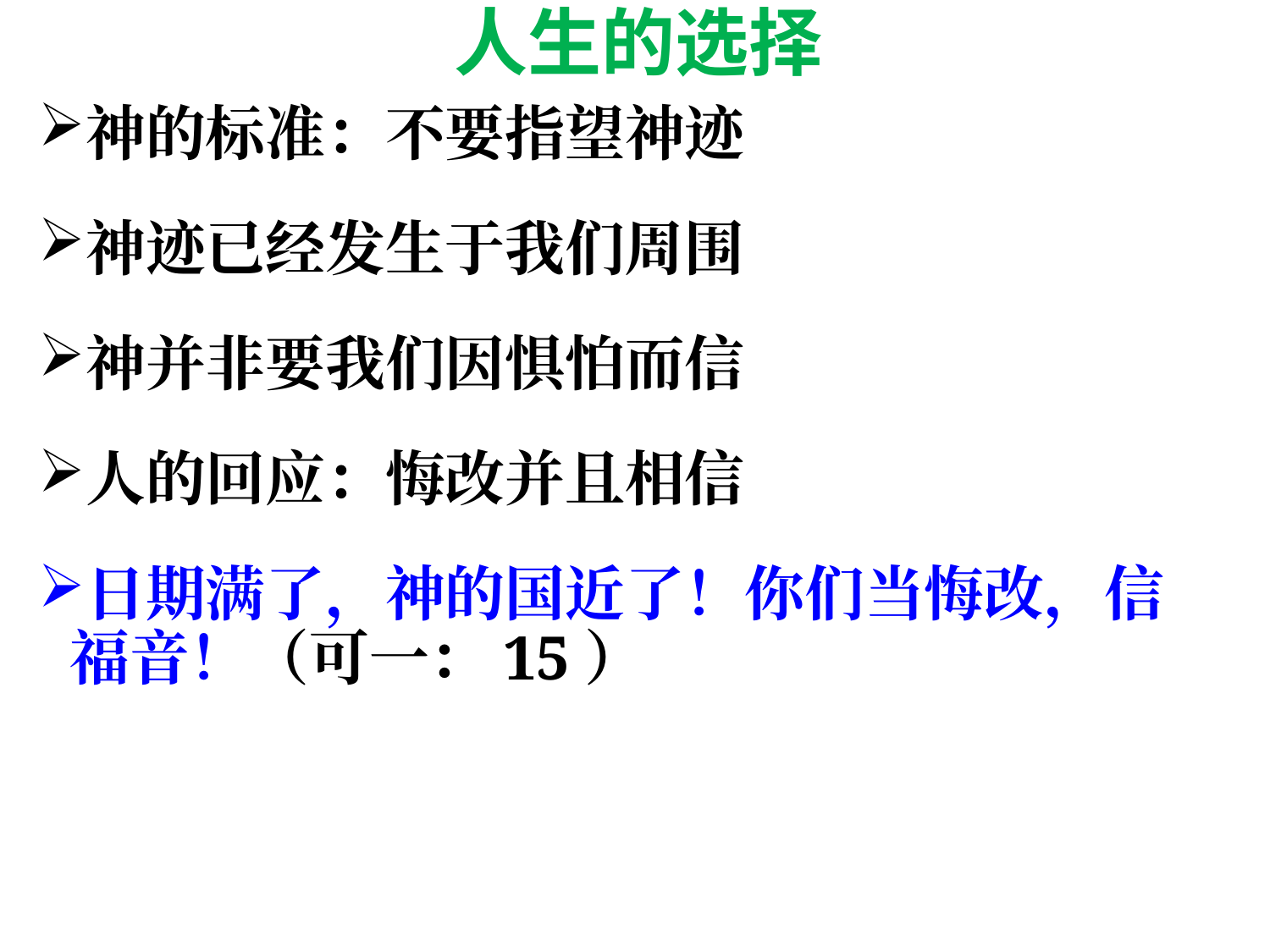

# 人生的选择
神的标准：不要指望神迹

神迹已经发生于我们周围

神并非要我们因惧怕而信

人的回应：悔改并且相信

日期满了，神的国近了！你们当悔改，信福音！（可一：15）